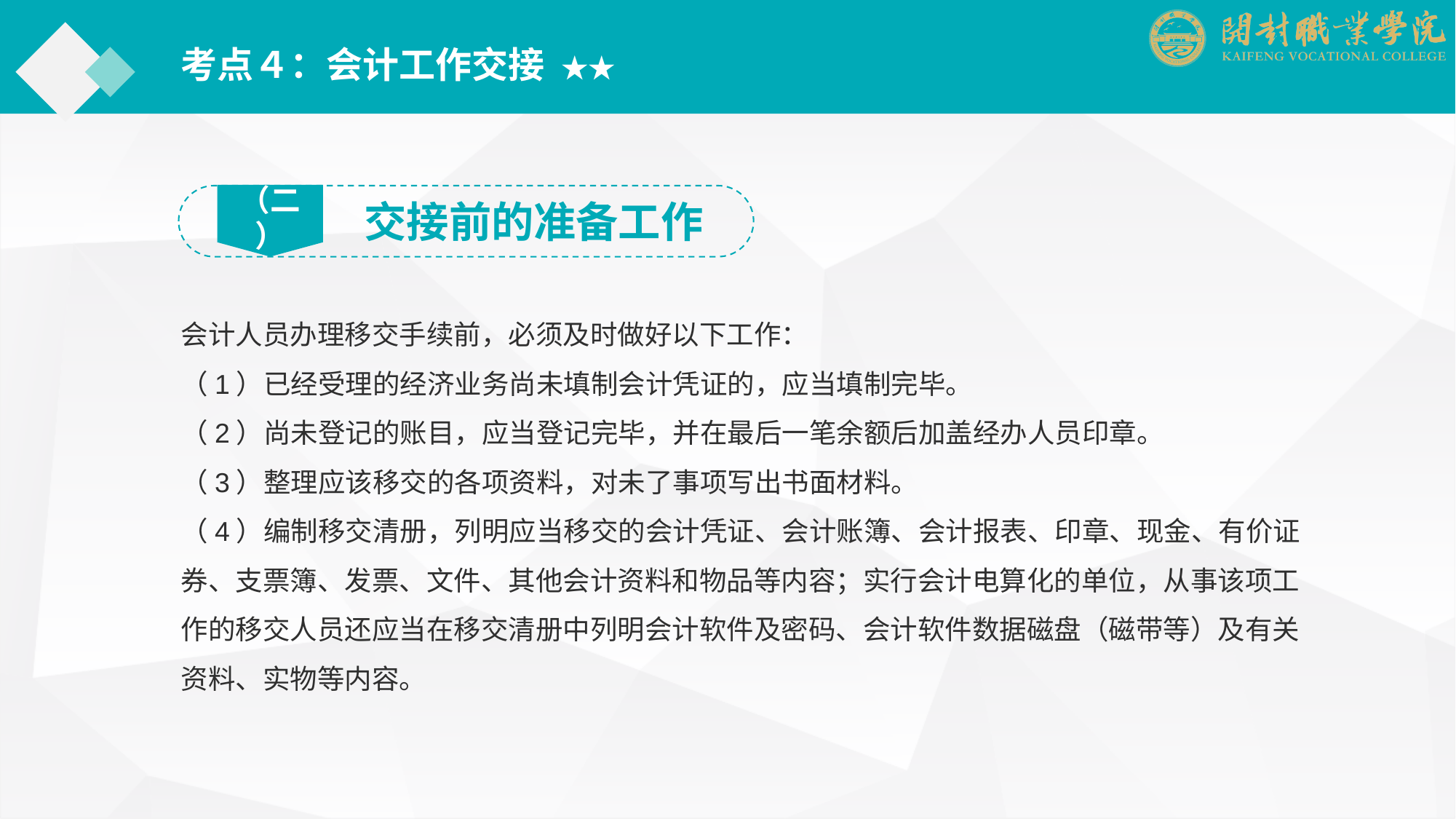

考点４：会计工作交接  ★★
（二）

交接前的准备工作
会计人员办理移交手续前，必须及时做好以下工作：
（1）已经受理的经济业务尚未填制会计凭证的，应当填制完毕。
（2）尚未登记的账目，应当登记完毕，并在最后一笔余额后加盖经办人员印章。
（3）整理应该移交的各项资料，对未了事项写出书面材料。
（4）编制移交清册，列明应当移交的会计凭证、会计账簿、会计报表、印章、现金、有价证券、支票簿、发票、文件、其他会计资料和物品等内容；实行会计电算化的单位，从事该项工作的移交人员还应当在移交清册中列明会计软件及密码、会计软件数据磁盘（磁带等）及有关资料、实物等内容。